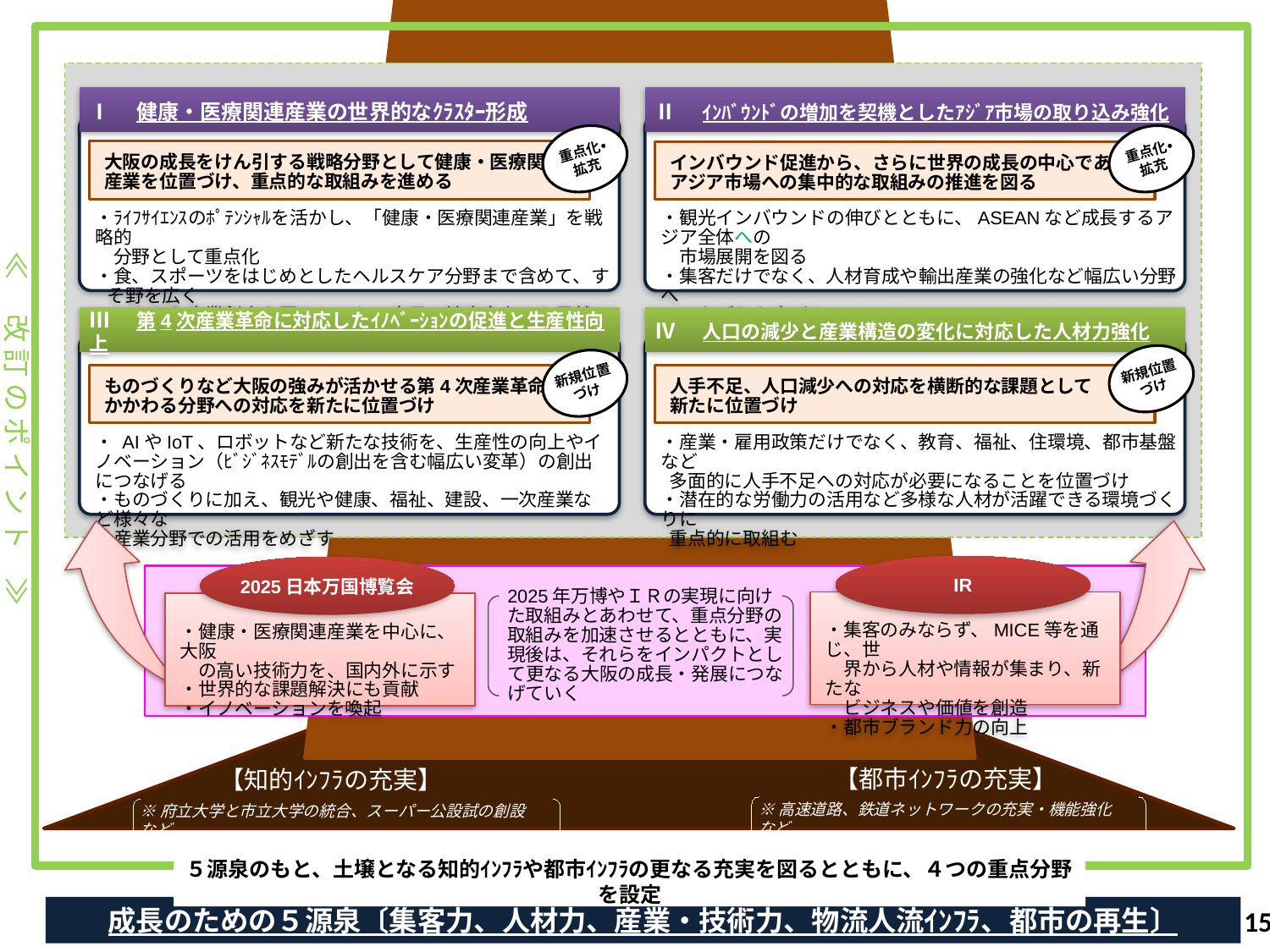

Ⅰ　健康・医療関連産業の世界的なｸﾗｽﾀｰ形成
Ⅱ　ｲﾝﾊﾞｳﾝﾄﾞの増加を契機としたｱｼﾞｱ市場の取り込み強化
・ﾗｲﾌｻｲｴﾝｽのﾎﾟﾃﾝｼｬﾙを活かし、「健康・医療関連産業」を戦略的
　分野として重点化
・食、スポーツをはじめとしたヘルスケア分野まで含めて、すそ野を広く
　とらえた産業創出を図るとともに府民の健康向上にも貢献

・観光インバウンドの伸びとともに、ASEANなど成長するアジア全体への
　市場展開を図る
・集客だけでなく、人材育成や輸出産業の強化など幅広い分野へ
　つながりを広げる
重点化・拡充
重点化・拡充
大阪の成長をけん引する戦略分野として健康・医療関連
産業を位置づけ、重点的な取組みを進める
インバウンド促進から、さらに世界の成長の中心である
アジア市場への集中的な取組みの推進を図る
≪　改 訂 の ポ イ ン ト　≫
Ⅳ　人口の減少と産業構造の変化に対応した人材力強化
Ⅲ　第4次産業革命に対応したｲﾉﾍﾞｰｼｮﾝの促進と生産性向上
・ AIやIoT、ロボットなど新たな技術を、生産性の向上やイノベーション（ﾋﾞｼﾞﾈｽﾓﾃﾞﾙの創出を含む幅広い変革）の創出につなげる
・ものづくりに加え、観光や健康、福祉、建設、一次産業など様々な
　産業分野での活用をめざす
・産業・雇用政策だけでなく、教育、福祉、住環境、都市基盤など
 多面的に人手不足への対応が必要になることを位置づけ
・潜在的な労働力の活用など多様な人材が活躍できる環境づくりに
 重点的に取組む
新規位置づけ
新規位置づけ
ものづくりなど大阪の強みが活かせる第4次産業革命に
かかわる分野への対応を新たに位置づけ
人手不足、人口減少への対応を横断的な課題として
新たに位置づけ

IR
2025日本万国博覧会

・集客のみならず、MICE等を通じ、世
　界から人材や情報が集まり、新たな
　ビジネスや価値を創造
・都市ブランド力の向上

・健康・医療関連産業を中心に、大阪
　の高い技術力を、国内外に示す
・世界的な課題解決にも貢献
・イノベーションを喚起
2025年万博やＩＲの実現に向けた取組みとあわせて、重点分野の取組みを加速させるとともに、実現後は、それらをインパクトとして更なる大阪の成長・発展につなげていく

【都市ｲﾝﾌﾗの充実】
【知的ｲﾝﾌﾗの充実】
※高速道路、鉄道ネットワークの充実・機能強化　など
※府立大学と市立大学の統合、スーパー公設試の創設　など
５源泉のもと、土壌となる知的ｲﾝﾌﾗや都市ｲﾝﾌﾗの更なる充実を図るとともに、４つの重点分野を設定
15
成長のための５源泉〔集客力、人材力、産業・技術力、物流人流ｲﾝﾌﾗ、都市の再生〕